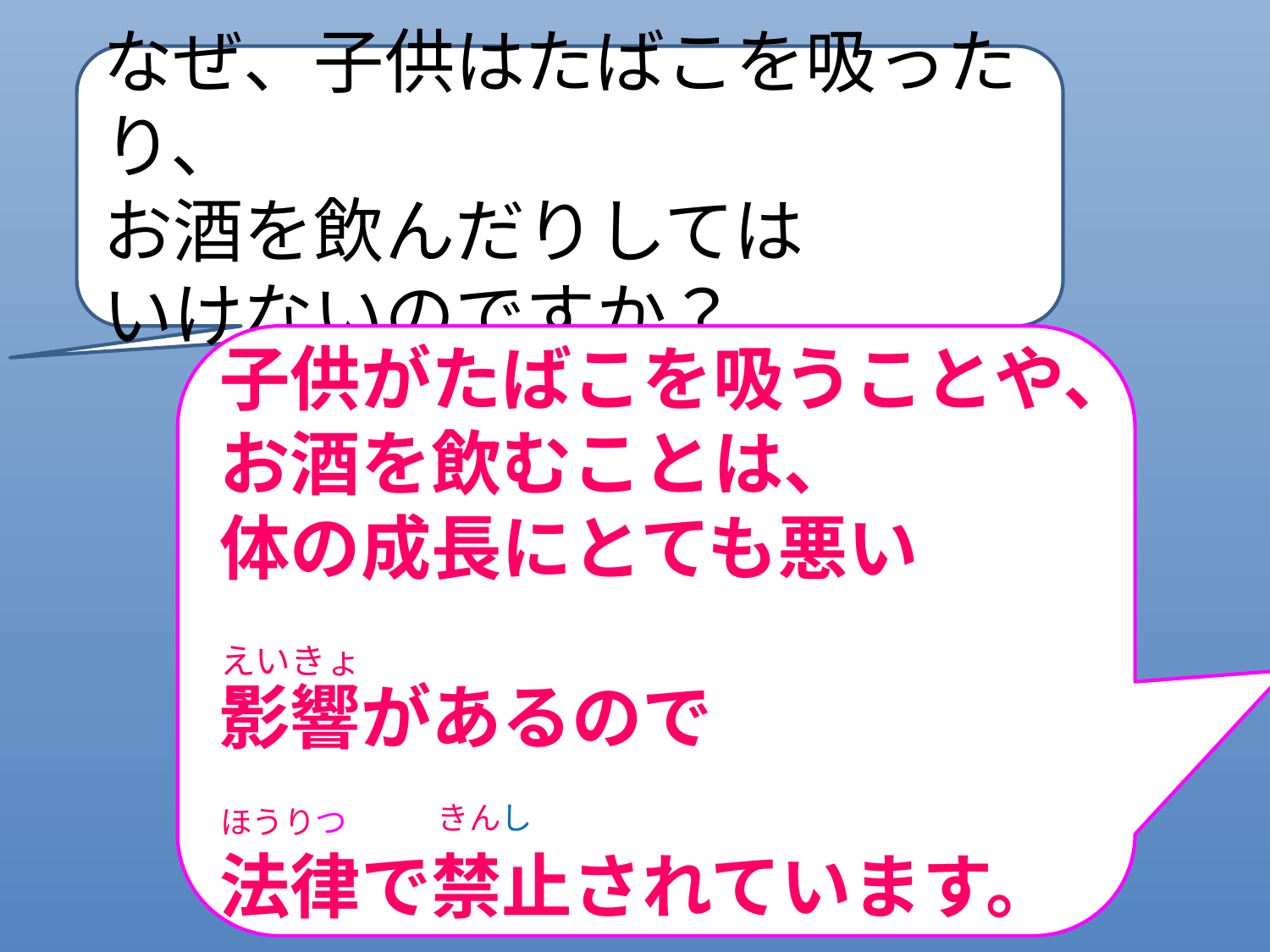

なぜ、子供はたばこを吸ったり、
お酒を飲んだりしては
いけないのですか？
子供がたばこを吸うことや、
お酒を飲むことは、
体の成長にとても悪い

影響があるので

法律で禁止されています。
えいきょう
きんし
ほうりつ